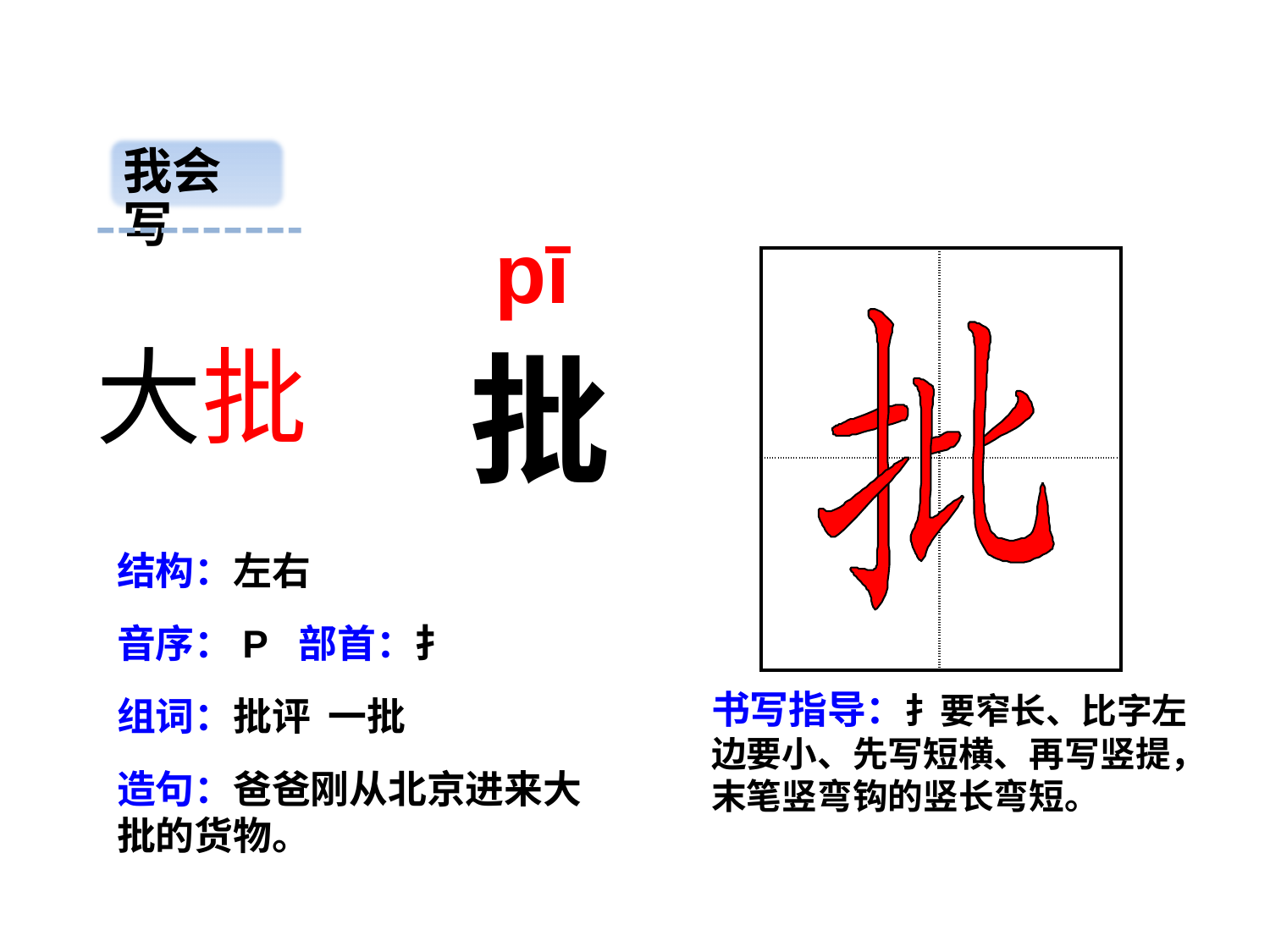

我会写

pī
|  |  |
| --- | --- |
|  |  |

大批
批

结构：左右
音序：P  部首：扌
书写指导：扌要窄长、比字左边要小、先写短横、再写竖提，末笔竖弯钩的竖长弯短。
组词：批评  一批
造句：爸爸刚从北京进来大批的货物。